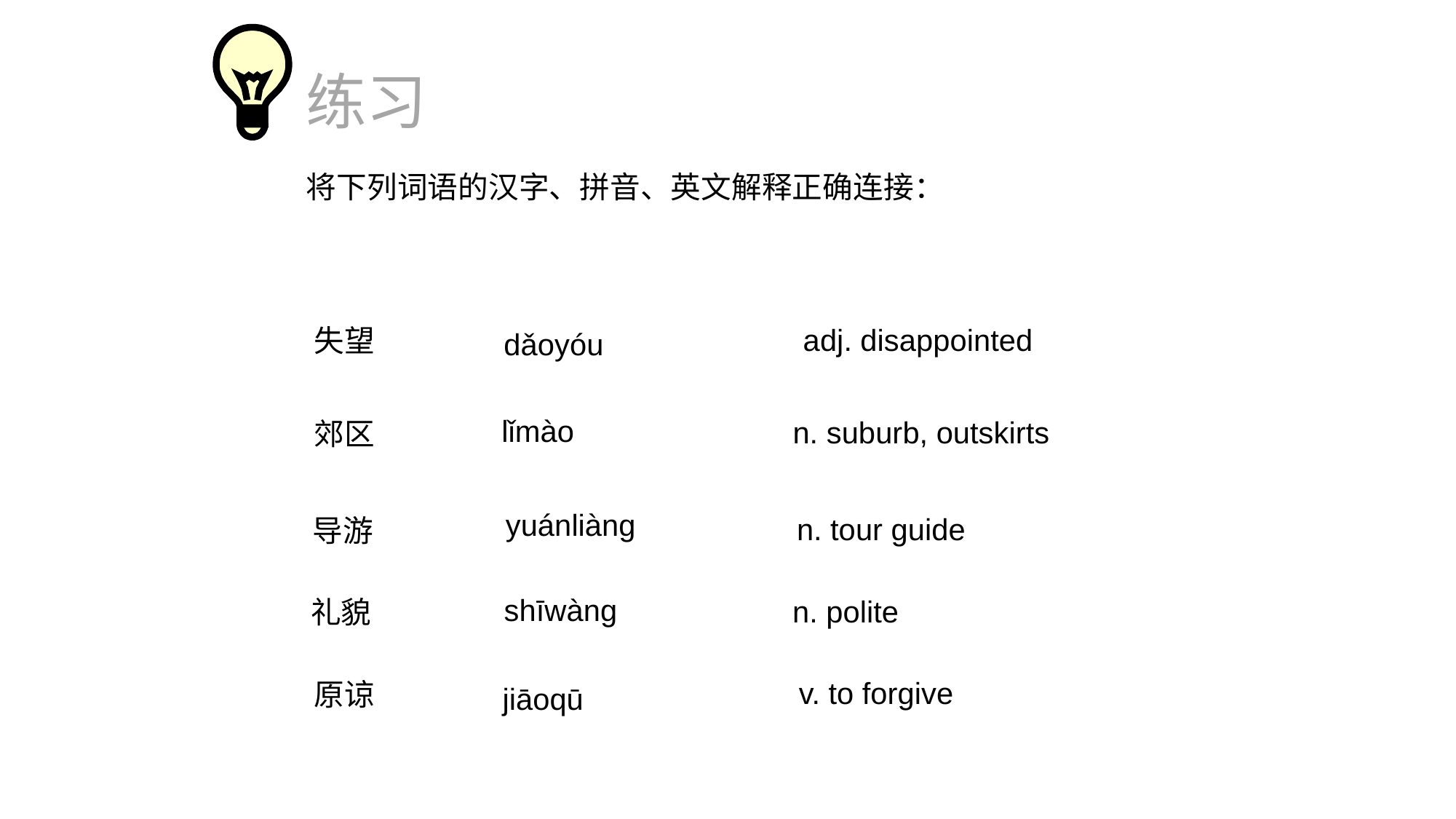

练习
将下列词语的汉字、拼音、英文解释正确连接：
adj. disappointed
失望
dǎoyóu
lǐmào
n. suburb, outskirts
郊区
yuánliàng
n. tour guide
导游
shīwàng
n. polite
礼貌
v. to forgive
原谅
jiāoqū